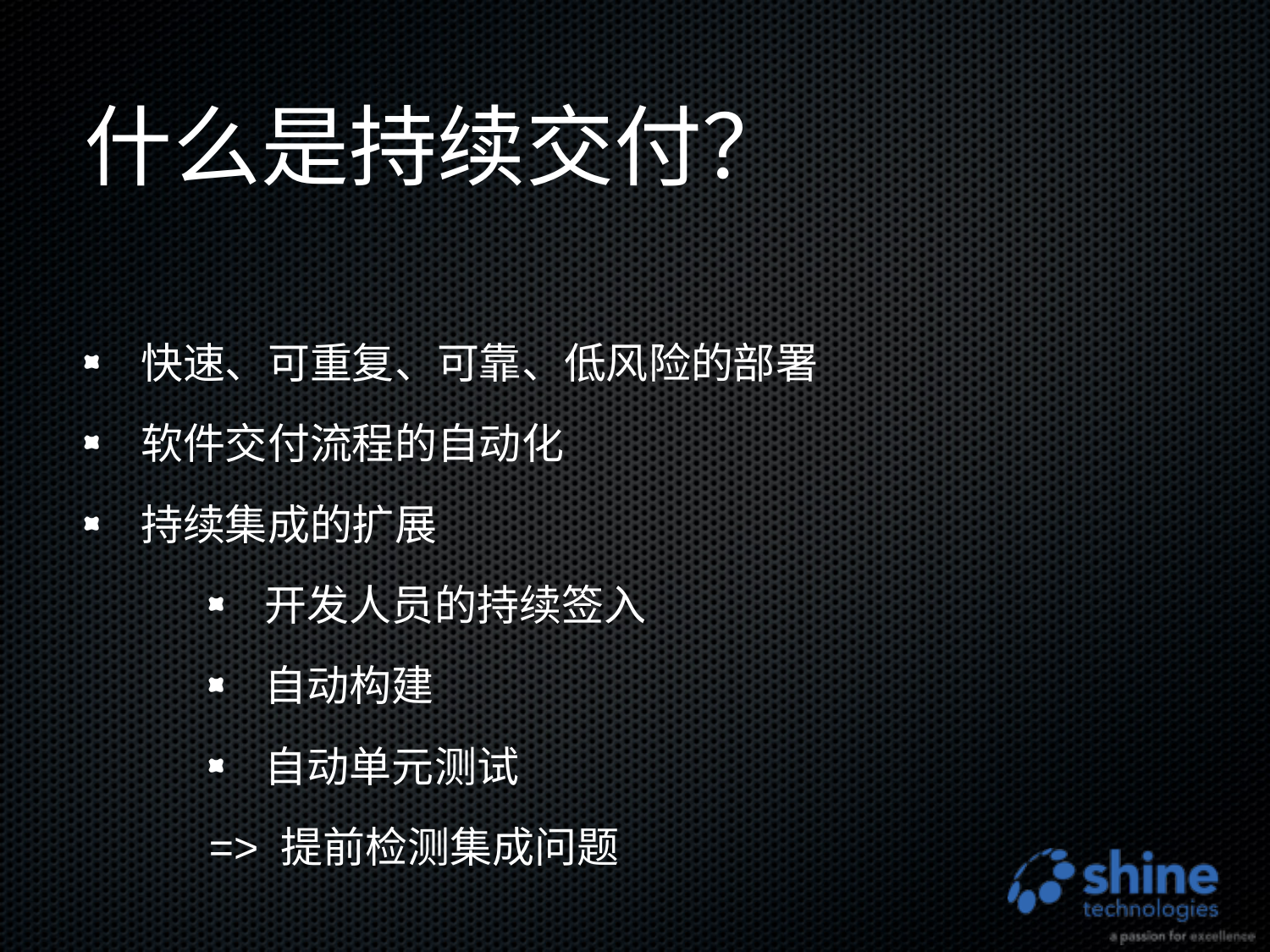

# 什么是持续交付？
快速、可重复、可靠、低风险的部署
软件交付流程的自动化
持续集成的扩展
开发人员的持续签入
自动构建
自动单元测试
=> 提前检测集成问题